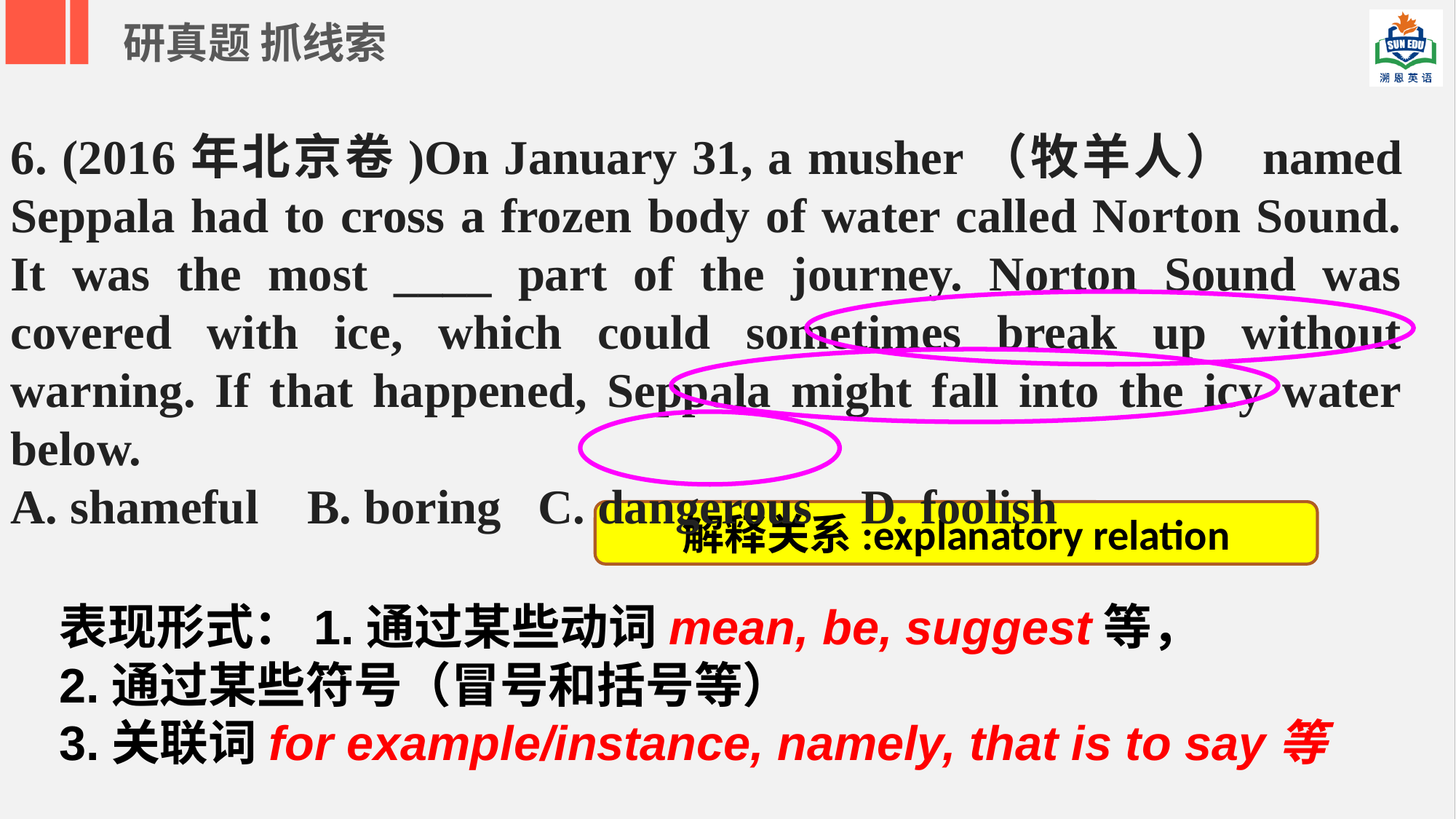

研真题 抓线索
6. (2016年北京卷)On January 31, a musher（牧羊人） named Seppala had to cross a frozen body of water called Norton Sound. It was the most ____ part of the journey. Norton Sound was covered with ice, which could sometimes break up without warning. If that happened, Seppala might fall into the icy water below.
A. shameful    B. boring   C. dangerous    D. foolish

解释关系:explanatory relation
表现形式：1.通过某些动词mean, be, suggest等，
2.通过某些符号（冒号和括号等）
3.关联词for example/instance, namely, that is to say等